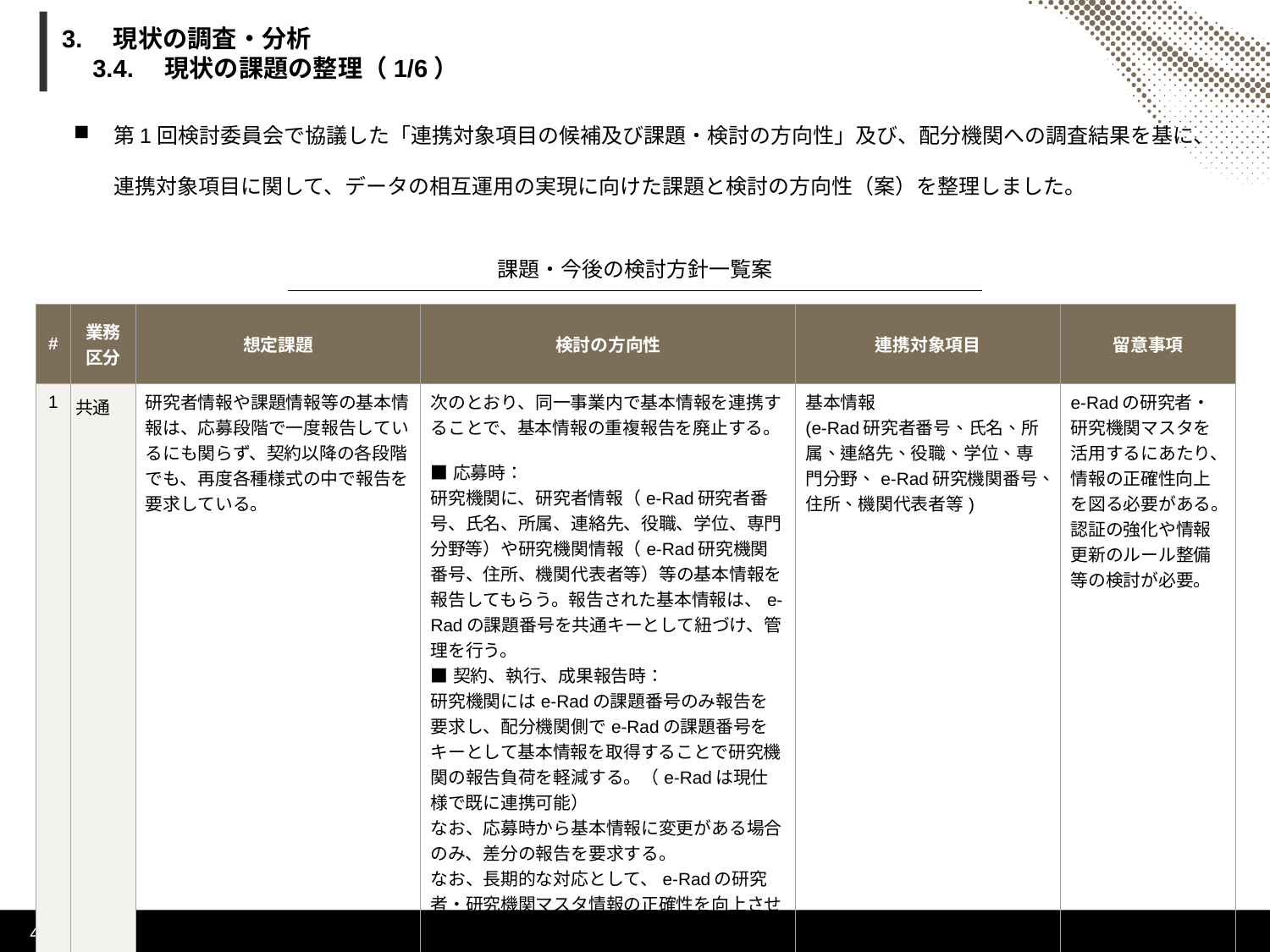

# 3.　現状の調査・分析 　3.4.　現状の課題の整理（1/6）
第1回検討委員会で協議した「連携対象項目の候補及び課題・検討の方向性」及び、配分機関への調査結果を基に、
連携対象項目に関して、データの相互運用の実現に向けた課題と検討の方向性（案）を整理しました。
課題・今後の検討方針一覧案
| # | 業務 区分 | 想定課題 | 検討の方向性 | 連携対象項目 | 留意事項 |
| --- | --- | --- | --- | --- | --- |
| 1 | 共通 | 研究者情報や課題情報等の基本情報は、応募段階で一度報告しているにも関らず、契約以降の各段階でも、再度各種様式の中で報告を要求している。 | 次のとおり、同一事業内で基本情報を連携することで、基本情報の重複報告を廃止する。 ■応募時： 研究機関に、研究者情報（e-Rad研究者番号、氏名、所属、連絡先、役職、学位、専門分野等）や研究機関情報（e-Rad研究機関番号、住所、機関代表者等）等の基本情報を報告してもらう。報告された基本情報は、e-Radの課題番号を共通キーとして紐づけ、管理を行う。 ■契約、執行、成果報告時： 研究機関にはe-Radの課題番号のみ報告を要求し、配分機関側でe-Radの課題番号をキーとして基本情報を取得することで研究機関の報告負荷を軽減する。（e-Radは現仕様で既に連携可能） なお、応募時から基本情報に変更がある場合のみ、差分の報告を要求する。 なお、長期的な対応として、e-Radの研究者・研究機関マスタ情報の正確性を向上させた上で、応募時にe-Rad研究者番号とe-Rad研究機関番号のみ報告してもらい、基本情報をe-Radから名寄せした上で管理することも一案。現在e-Radに不足している民間企業情報は法人番号システム等と連携する。 | 基本情報 (e-Rad研究者番号、氏名、所属、連絡先、役職、学位、専門分野、e-Rad研究機関番号、住所、機関代表者等) | e-Radの研究者・研究機関マスタを活用するにあたり、情報の正確性向上を図る必要がある。認証の強化や情報更新のルール整備等の検討が必要。 |